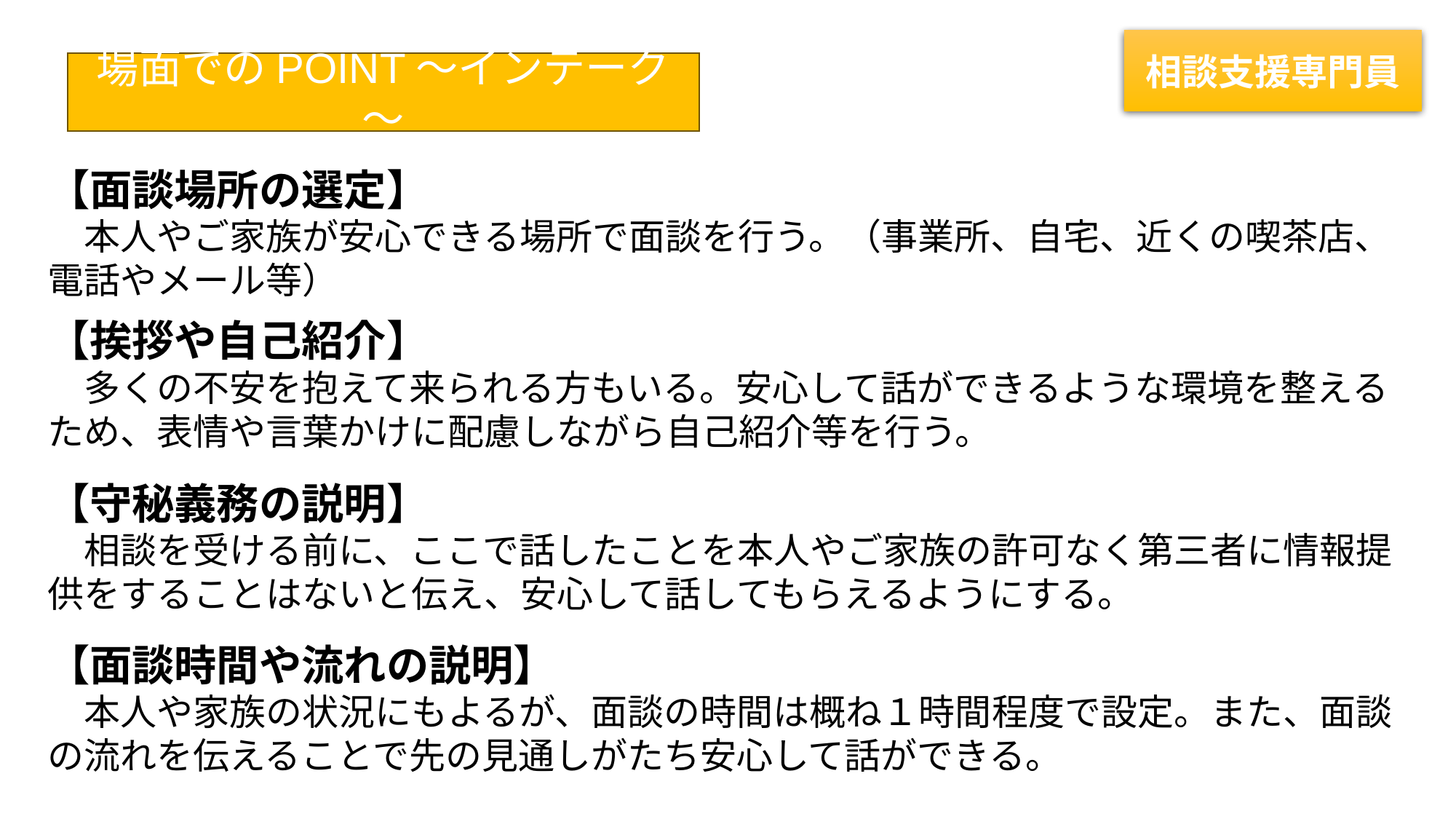

相談支援専門員
場面でのPOINT～インテーク～
【面談場所の選定】
　本人やご家族が安心できる場所で面談を行う。（事業所、自宅、近くの喫茶店、電話やメール等）
【挨拶や自己紹介】
　多くの不安を抱えて来られる方もいる。安心して話ができるような環境を整えるため、表情や言葉かけに配慮しながら自己紹介等を行う。
【守秘義務の説明】
　相談を受ける前に、ここで話したことを本人やご家族の許可なく第三者に情報提供をすることはないと伝え、安心して話してもらえるようにする。
【面談時間や流れの説明】
　本人や家族の状況にもよるが、面談の時間は概ね１時間程度で設定。また、面談の流れを伝えることで先の見通しがたち安心して話ができる。